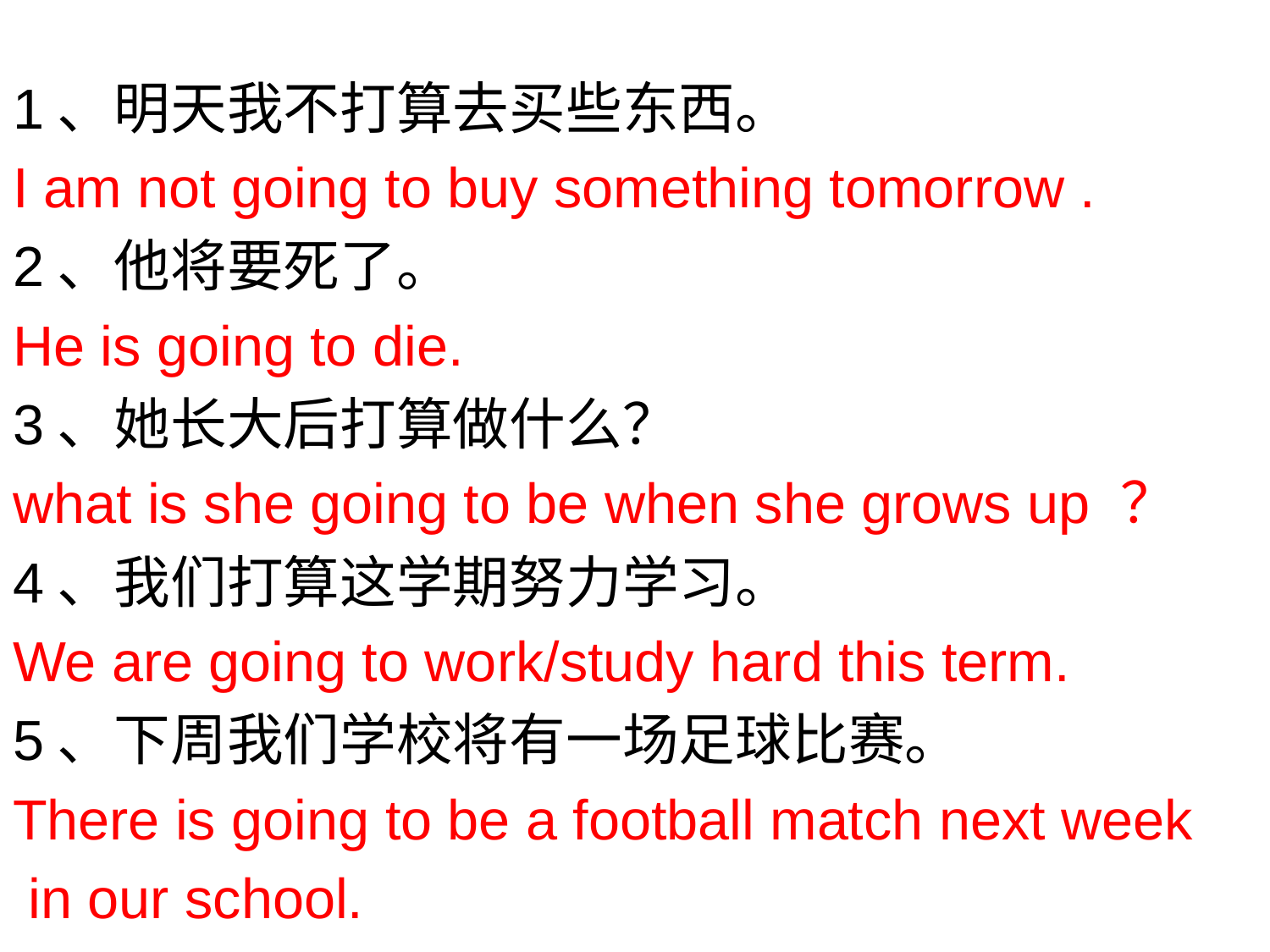

1、明天我不打算去买些东西。
I am not going to buy something tomorrow .
2、他将要死了。
He is going to die.
3、她长大后打算做什么？
what is she going to be when she grows up ？
4、我们打算这学期努力学习。
We are going to work/study hard this term.
5、下周我们学校将有一场足球比赛。
There is going to be a football match next week
 in our school.